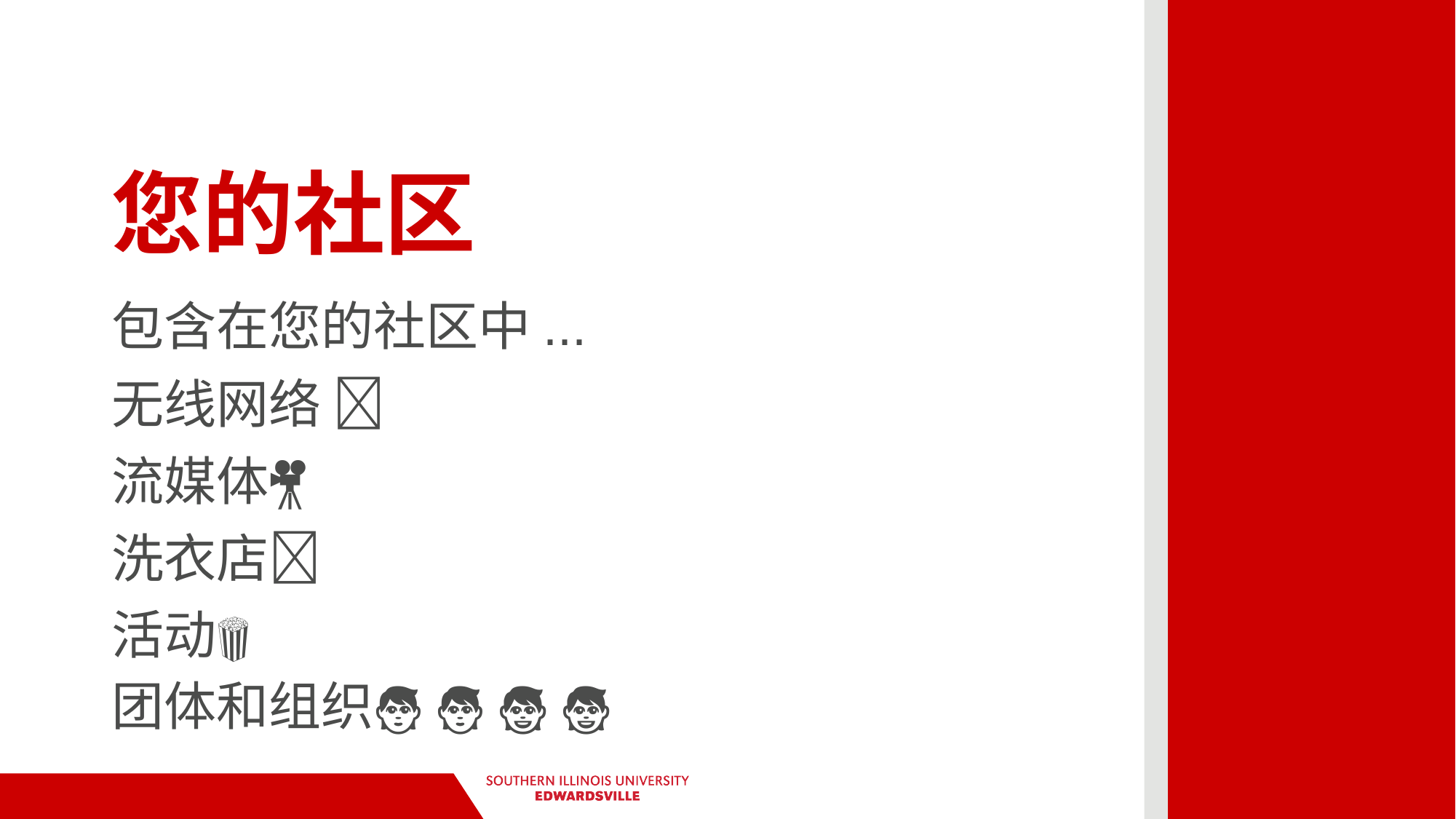

# 您的社区
包含在您的社区中...
无线网络 🛜
流媒体🎥
洗衣店🧺
活动🍿
团体和组织🧑 🧑 🧒 🧒